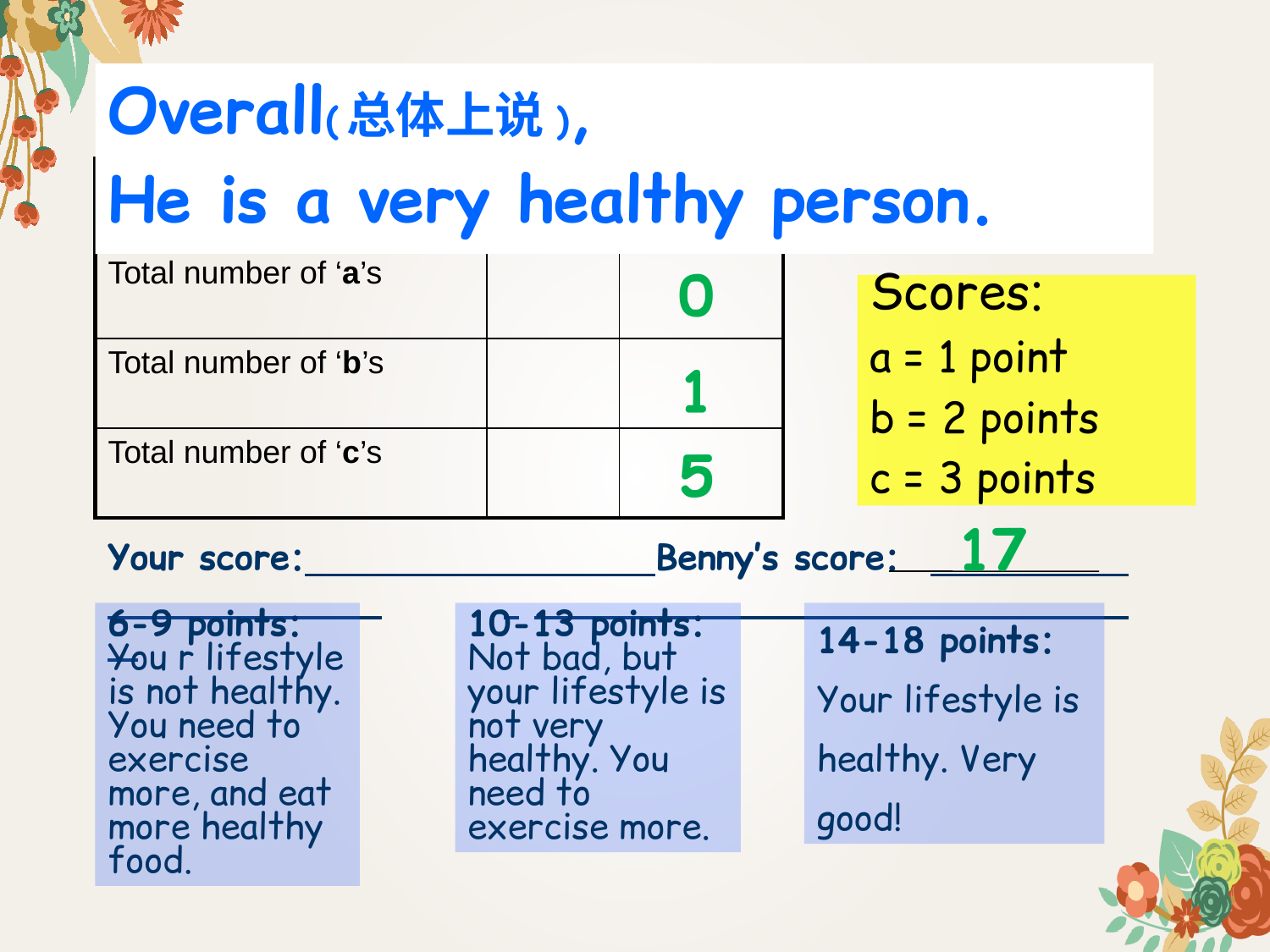

How healthy are you and Benny
Overall(总体上说),
He is a very healthy person.
|  | You | Benny |
| --- | --- | --- |
| Total number of ‘a’s |  |  |
| Total number of ‘b’s |  |  |
| Total number of ‘c’s |  |  |
0
Scores:

a = 1 point

b = 2 points

c = 3 points
1
5
 17
Your score:                       Benny’s score:

6-9 points:
You r lifestyle is not healthy. You need to exercise more, and eat more healthy food.
10-13 points:
Not bad, but your lifestyle is not very healthy. You need to exercise more.
14-18 points:
Your lifestyle is healthy. Very good!